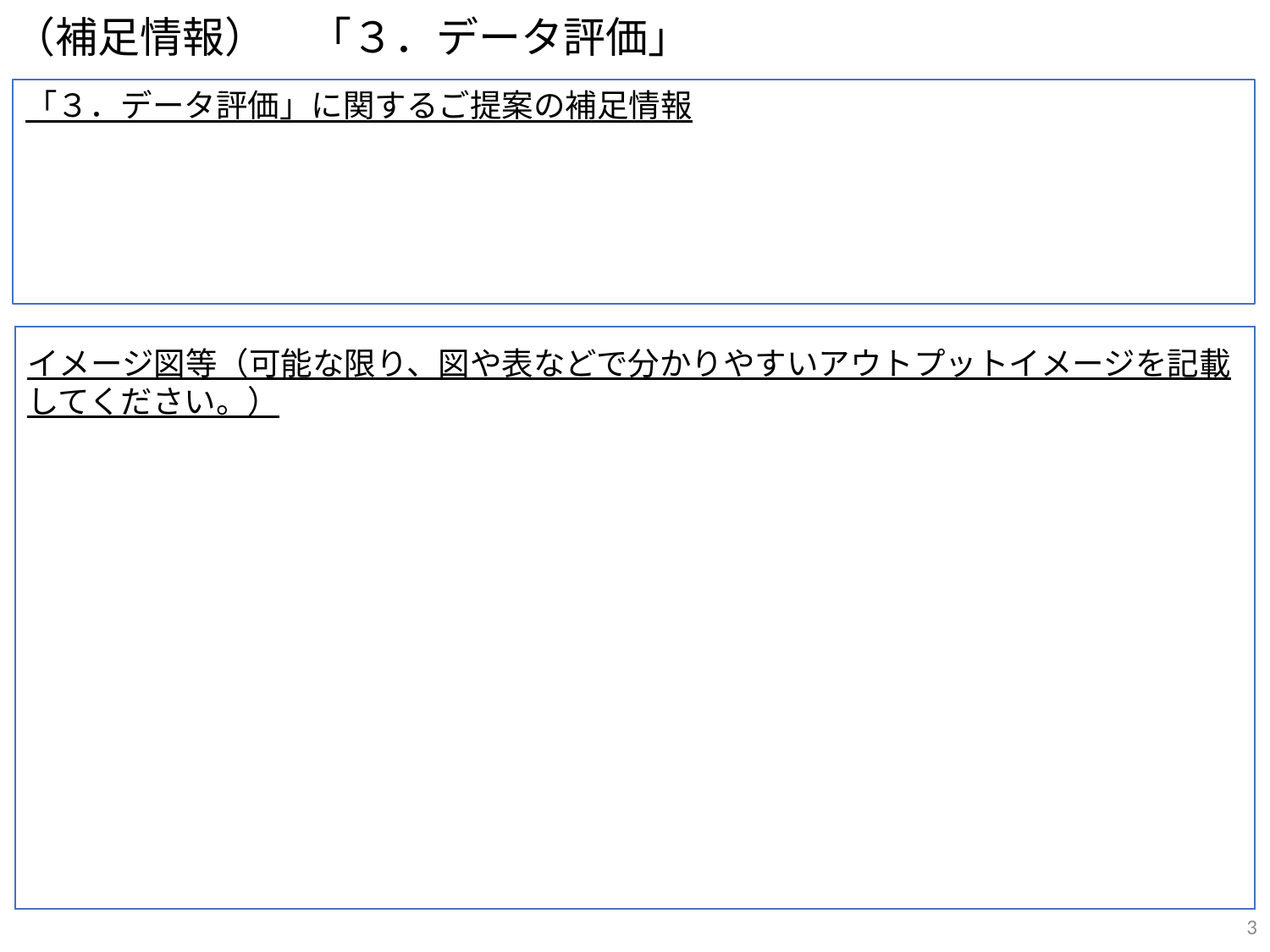

（補足情報）　「３．データ評価」
「３．データ評価」に関するご提案の補足情報

イメージ図等（可能な限り、図や表などで分かりやすいアウトプットイメージを記載してください。）
3